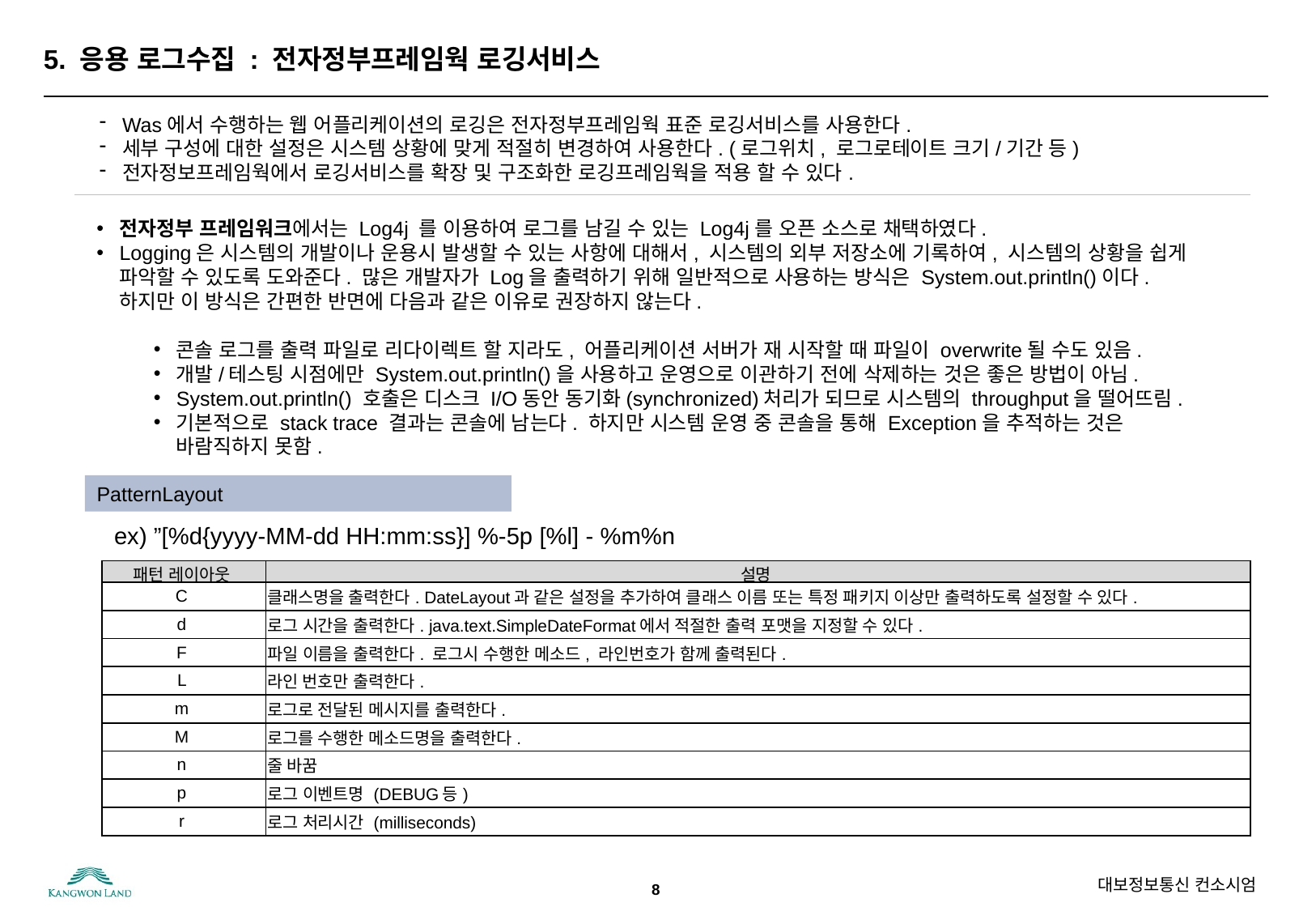

# 5. 응용 로그수집 : 전자정부프레임웍 로깅서비스
Was에서 수행하는 웹 어플리케이션의 로깅은 전자정부프레임웍 표준 로깅서비스를 사용한다.
세부 구성에 대한 설정은 시스템 상황에 맞게 적절히 변경하여 사용한다. (로그위치, 로그로테이트 크기/기간 등)
전자정보프레임웍에서 로깅서비스를 확장 및 구조화한 로깅프레임웍을 적용 할 수 있다.
전자정부 프레임워크에서는 Log4j 를 이용하여 로그를 남길 수 있는 Log4j를 오픈 소스로 채택하였다.
Logging은 시스템의 개발이나 운용시 발생할 수 있는 사항에 대해서, 시스템의 외부 저장소에 기록하여, 시스템의 상황을 쉽게 파악할 수 있도록 도와준다. 많은 개발자가 Log을 출력하기 위해 일반적으로 사용하는 방식은 System.out.println()이다. 하지만 이 방식은 간편한 반면에 다음과 같은 이유로 권장하지 않는다.

콘솔 로그를 출력 파일로 리다이렉트 할 지라도, 어플리케이션 서버가 재 시작할 때 파일이 overwrite될 수도 있음.
개발/테스팅 시점에만 System.out.println()을 사용하고 운영으로 이관하기 전에 삭제하는 것은 좋은 방법이 아님.
System.out.println() 호출은 디스크 I/O동안 동기화(synchronized)처리가 되므로 시스템의 throughput을 떨어뜨림.
기본적으로 stack trace 결과는 콘솔에 남는다. 하지만 시스템 운영 중 콘솔을 통해 Exception을 추적하는 것은 바람직하지 못함.

PatternLayout
ex) ”[%d{yyyy-MM-dd HH:mm:ss}] %-5p [%l] - %m%n
| 패턴 레이아웃 | 설명 |
| --- | --- |
| C | 클래스명을 출력한다. DateLayout과 같은 설정을 추가하여 클래스 이름 또는 특정 패키지 이상만 출력하도록 설정할 수 있다. |
| d | 로그 시간을 출력한다. java.text.SimpleDateFormat에서 적절한 출력 포맷을 지정할 수 있다. |
| F | 파일 이름을 출력한다. 로그시 수행한 메소드, 라인번호가 함께 출력된다. |
| L | 라인 번호만 출력한다. |
| m | 로그로 전달된 메시지를 출력한다. |
| M | 로그를 수행한 메소드명을 출력한다. |
| n | 줄 바꿈 |
| p | 로그 이벤트명 (DEBUG등) |
| r | 로그 처리시간 (milliseconds) |
8